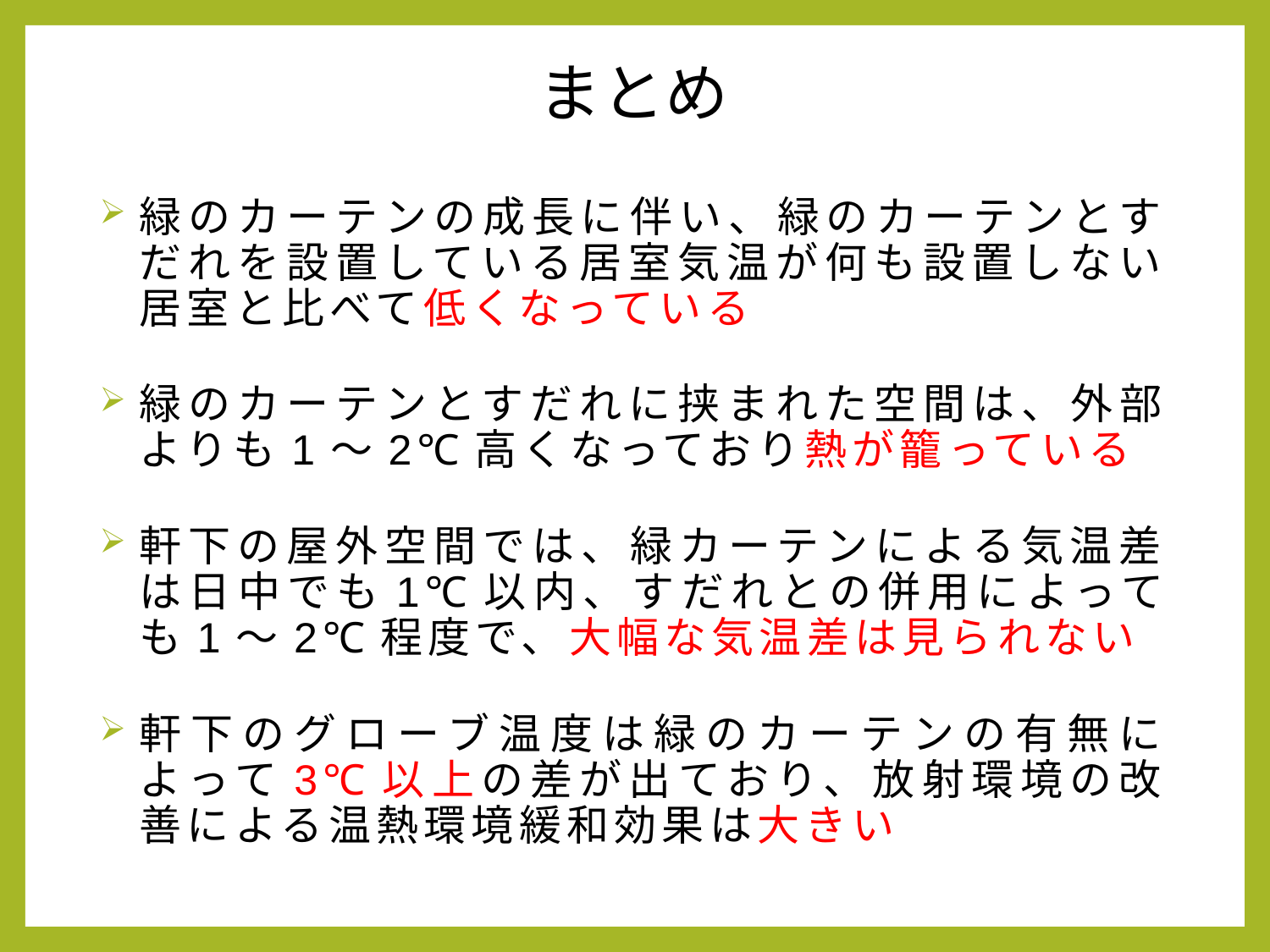

# まとめ

緑のカーテンの成長に伴い、緑のカーテンとすだれを設置している居室気温が何も設置しない居室と比べて低くなっている

緑のカーテンとすだれに挟まれた空間は、外部よりも1～2℃高くなっており熱が籠っている

軒下の屋外空間では、緑カーテンによる気温差は日中でも1℃以内、すだれとの併用によっても1～2℃程度で、大幅な気温差は見られない

軒下のグローブ温度は緑のカーテンの有無によって3℃以上の差が出ており、放射環境の改善による温熱環境緩和効果は大きい